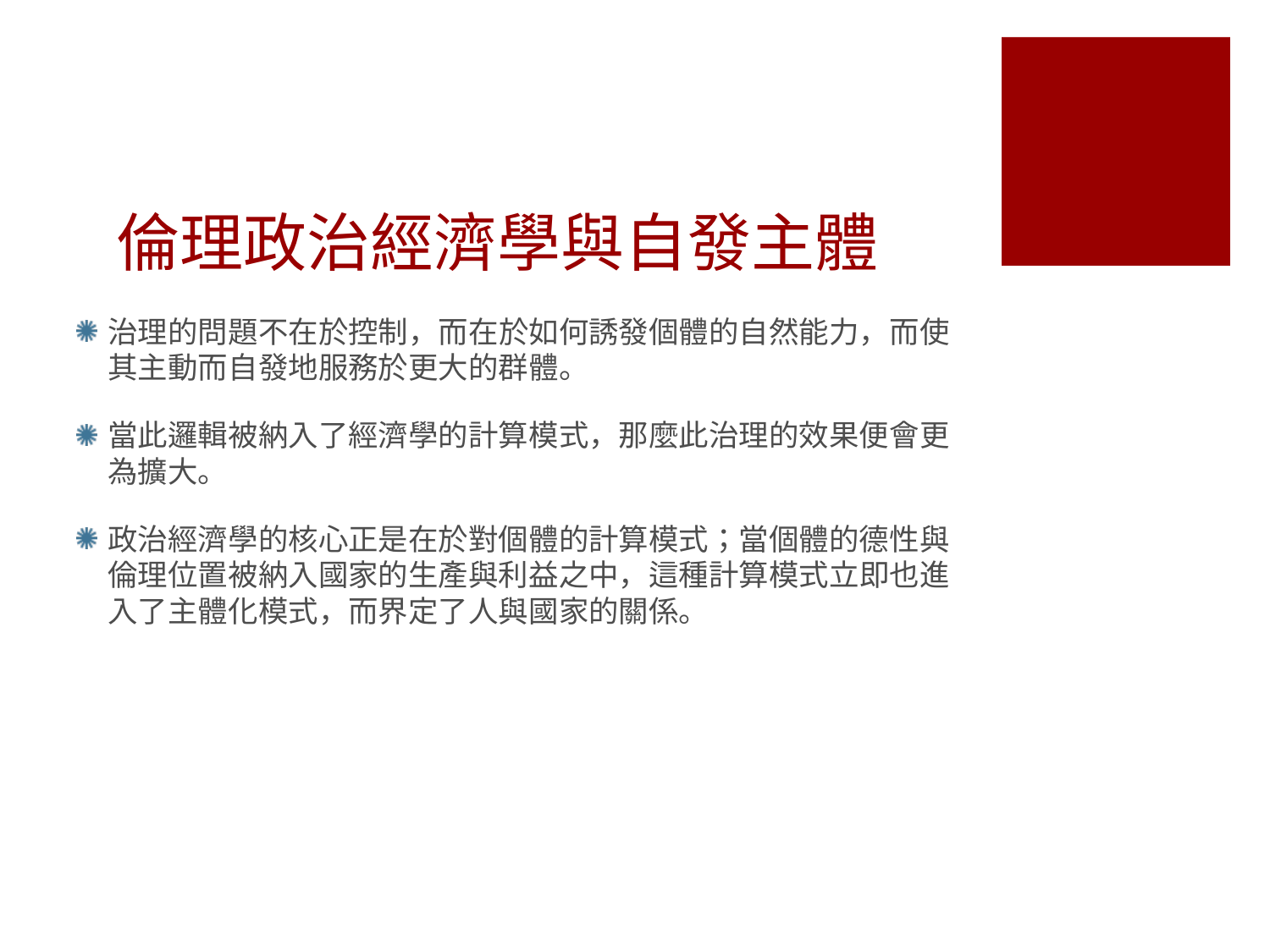

# 倫理政治經濟學與自發主體
治理的問題不在於控制，而在於如何誘發個體的自然能力，而使其主動而自發地服務於更大的群體。
當此邏輯被納入了經濟學的計算模式，那麼此治理的效果便會更為擴大。
政治經濟學的核心正是在於對個體的計算模式；當個體的德性與倫理位置被納入國家的生產與利益之中，這種計算模式立即也進入了主體化模式，而界定了人與國家的關係。